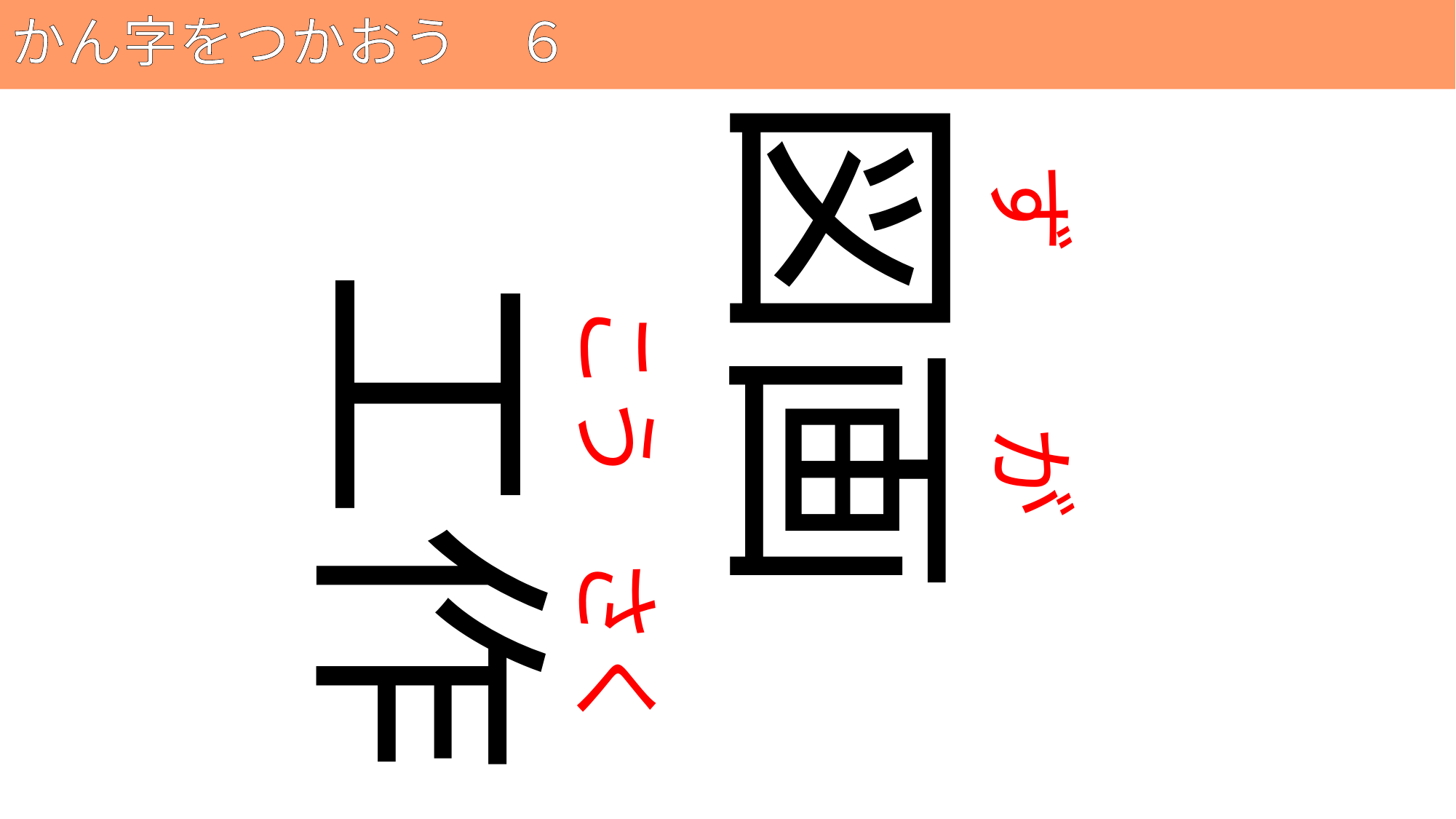

# かん字をつかおう　６
84
図画
ず
工作
こう
が
さく